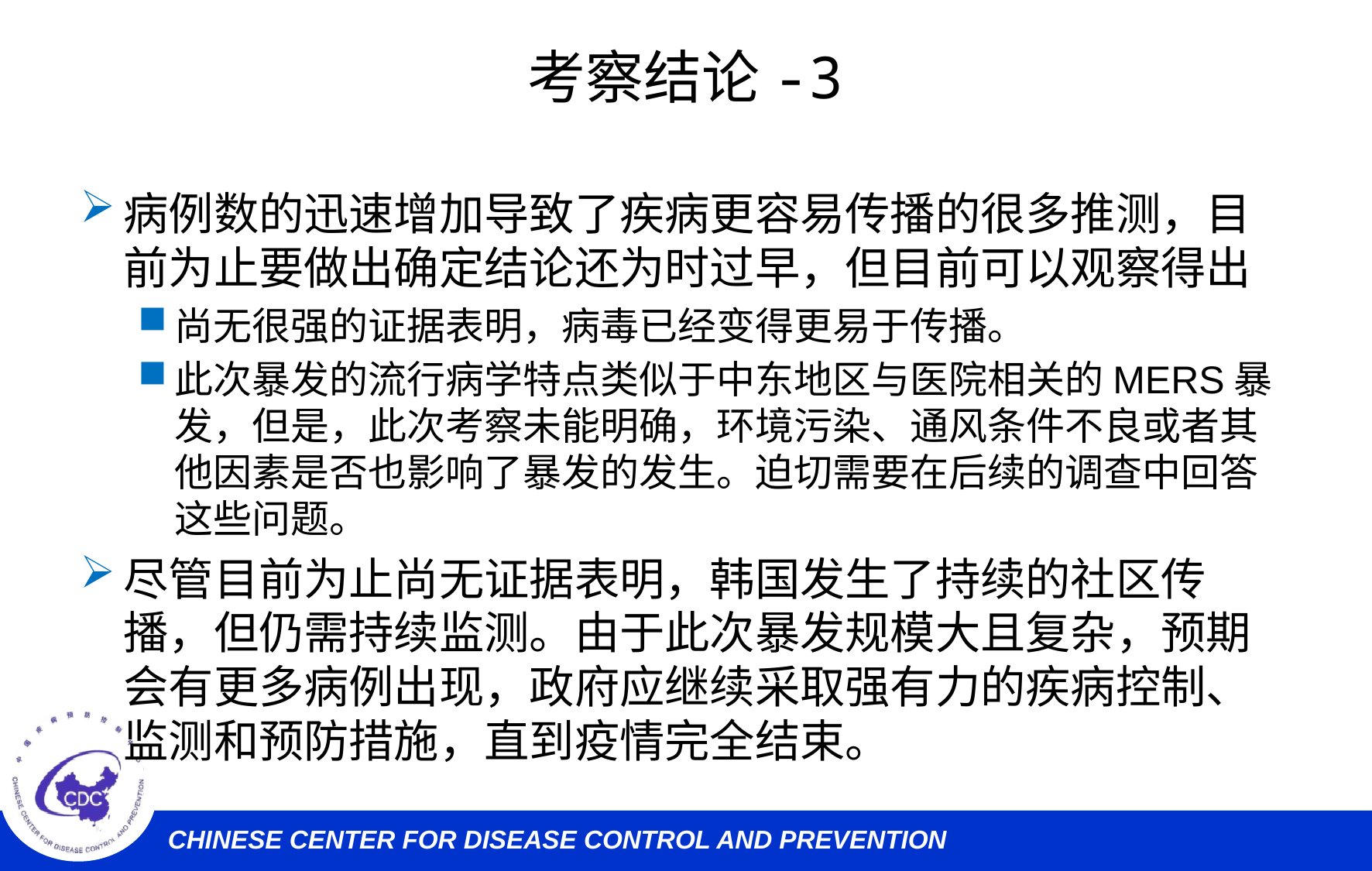

# 考察结论-3
病例数的迅速增加导致了疾病更容易传播的很多推测，目前为止要做出确定结论还为时过早，但目前可以观察得出
尚无很强的证据表明，病毒已经变得更易于传播。
此次暴发的流行病学特点类似于中东地区与医院相关的MERS暴发，但是，此次考察未能明确，环境污染、通风条件不良或者其他因素是否也影响了暴发的发生。迫切需要在后续的调查中回答这些问题。
尽管目前为止尚无证据表明，韩国发生了持续的社区传播，但仍需持续监测。由于此次暴发规模大且复杂，预期会有更多病例出现，政府应继续采取强有力的疾病控制、监测和预防措施，直到疫情完全结束。